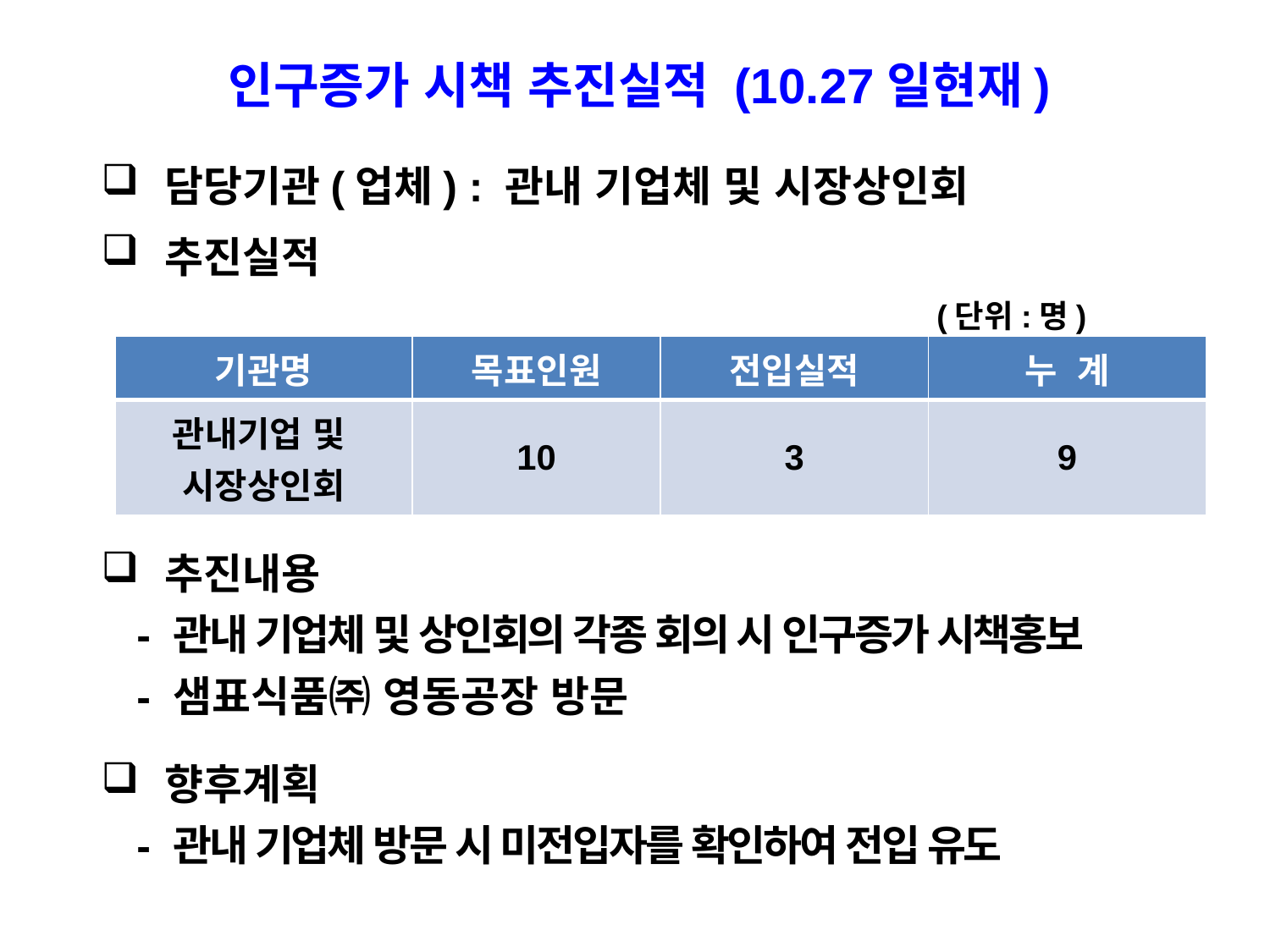

인구증가 시책 추진실적 (10.27일현재)

담당기관(업체) : 관내 기업체 및 시장상인회
추진실적
                                                                                              (단위:명)

추진내용
   - 관내 기업체 및 상인회의 각종 회의 시 인구증가 시책홍보
   - 샘표식품㈜ 영동공장 방문

향후계획
   - 관내 기업체 방문 시 미전입자를 확인하여 전입 유도
| 기관명 | 목표인원 | 전입실적 | 누 계 |
| --- | --- | --- | --- |
| 관내기업 및 시장상인회 | 10 | 3 | 9 |